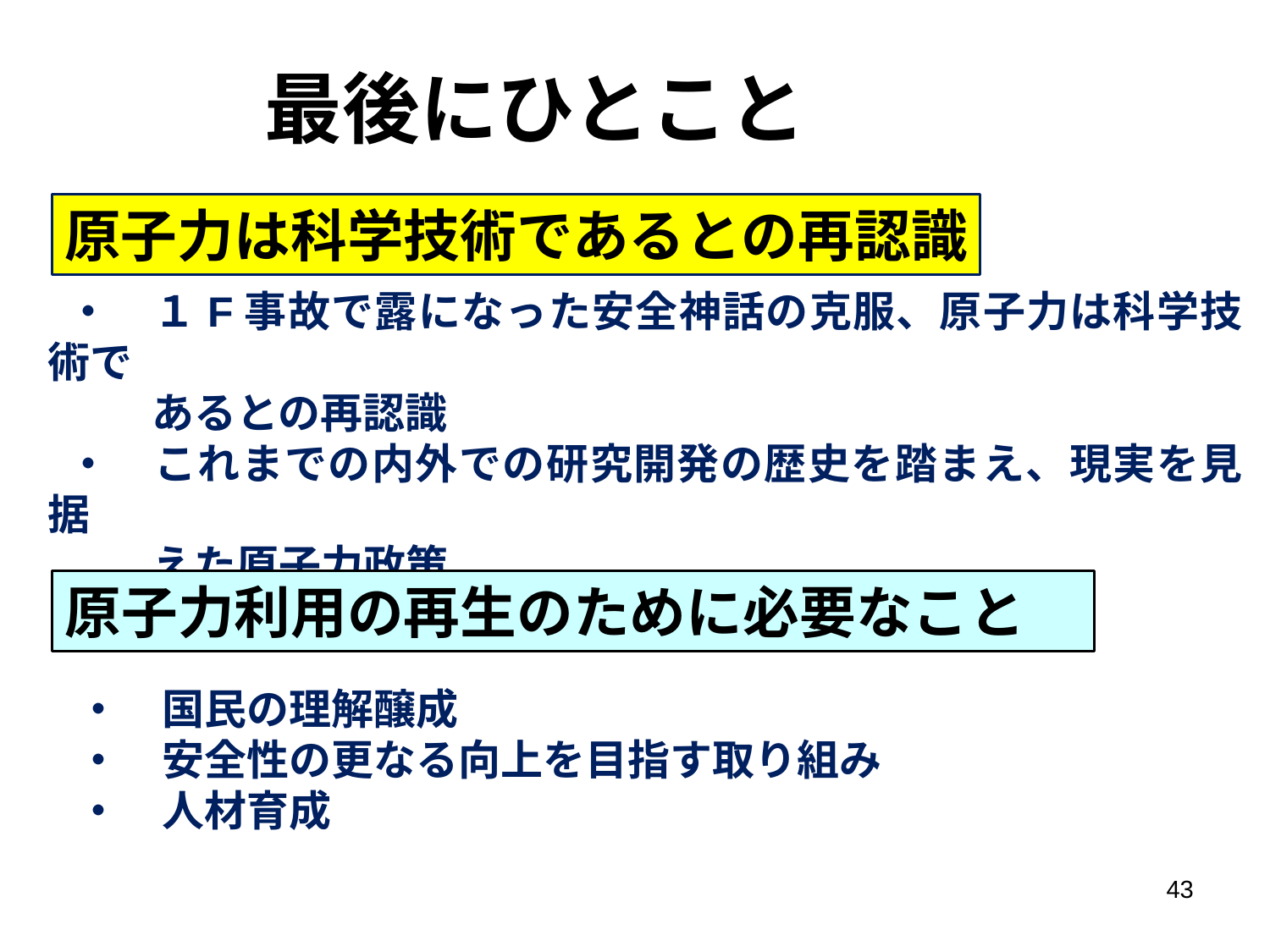

# 最後にひとこと
原子力は科学技術であるとの再認識
・　１F事故で露になった安全神話の克服、原子力は科学技術で
　　あるとの再認識
・　これまでの内外での研究開発の歴史を踏まえ、現実を見据
　　えた原子力政策
原子力利用の再生のために必要なこと
・　国民の理解醸成
・　安全性の更なる向上を目指す取り組み
・　人材育成
43